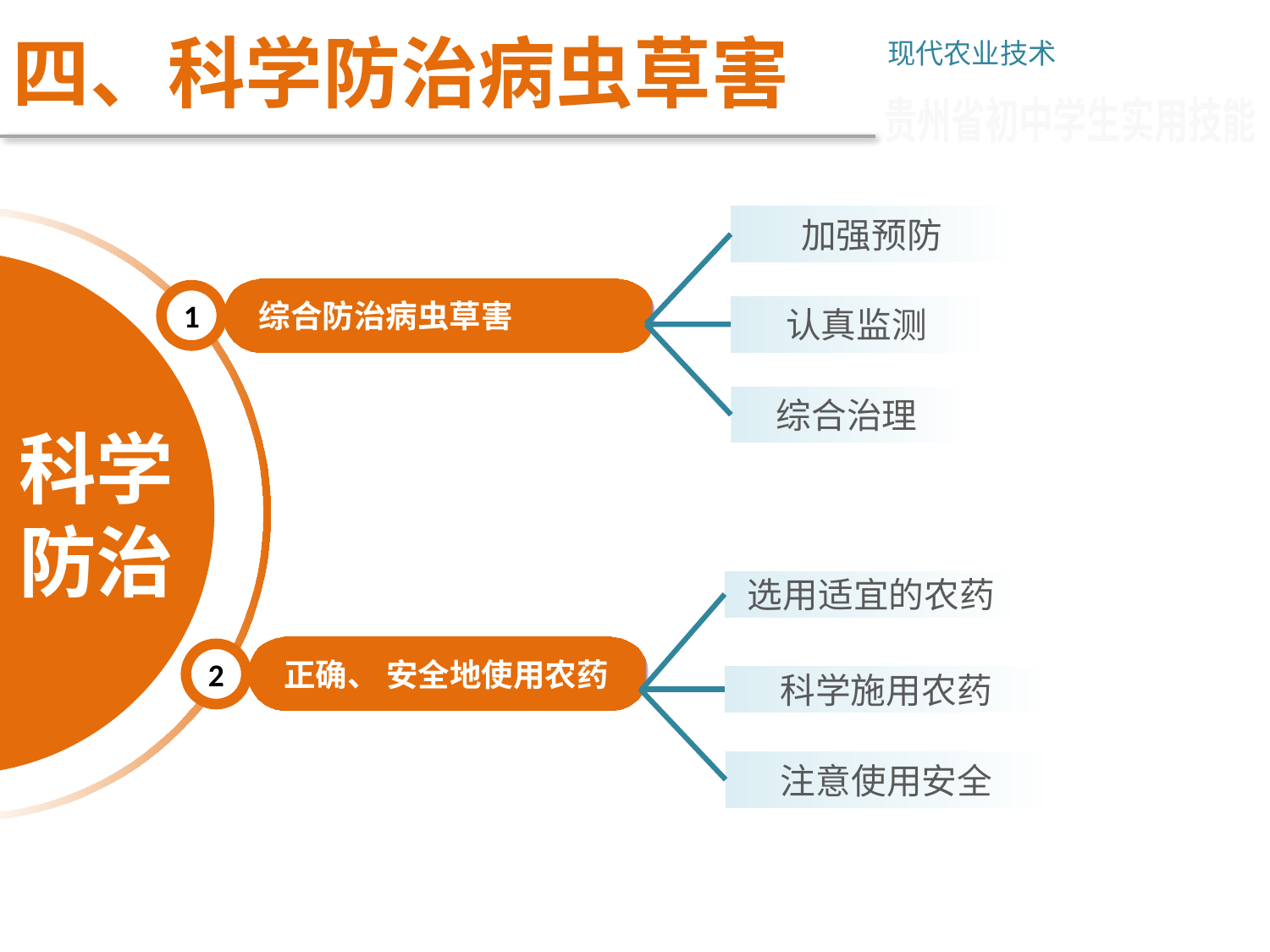

四、科学防治病虫草害
现代农业技术
贵州省初中学生实用技能

加强预防

1
综合防治病虫草害
认真监测
综合治理
科学防治
选用适宜的农药

2
正确、 安全地使用农药
科学施用农药
注意使用安全